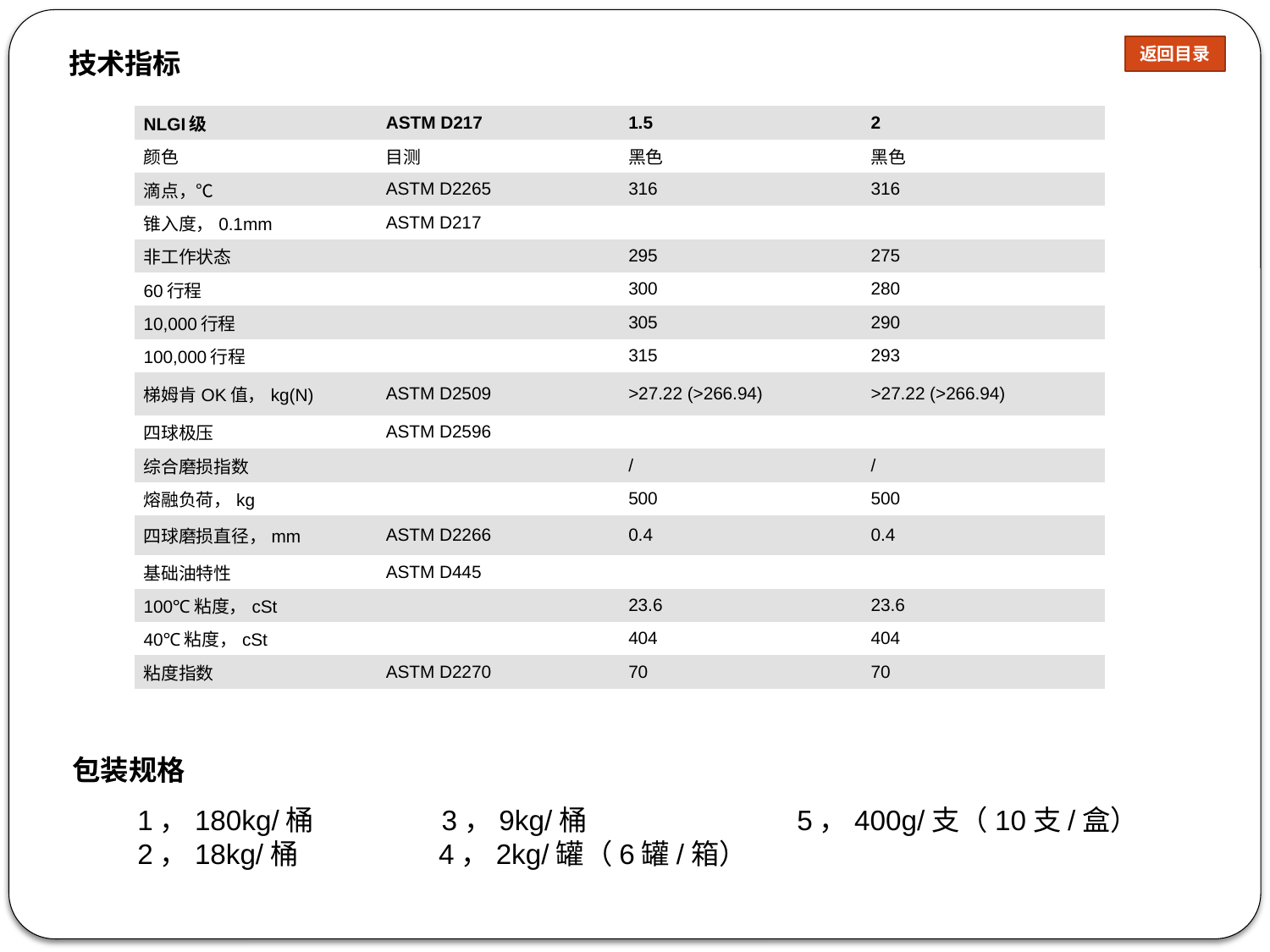

返回目录
技术指标
| NLGI级 | ASTM D217 | 1.5 | 2 |
| --- | --- | --- | --- |
| 颜色 | 目测 | 黑色 | 黑色 |
| 滴点，℃ | ASTM D2265 | 316 | 316 |
| 锥入度，0.1mm | ASTM D217 |  |  |
| 非工作状态 |  | 295 | 275 |
| 60行程 |  | 300 | 280 |
| 10,000行程 |  | 305 | 290 |
| 100,000行程 |  | 315 | 293 |
| 梯姆肯OK值，kg(N) | ASTM D2509 | >27.22 (>266.94) | >27.22 (>266.94) |
| 四球极压 | ASTM D2596 |  |  |
| 综合磨损指数 |  | / | / |
| 熔融负荷，kg |  | 500 | 500 |
| 四球磨损直径，mm | ASTM D2266 | 0.4 | 0.4 |
| 基础油特性 | ASTM D445 |  |  |
| 100℃粘度，cSt |  | 23.6 | 23.6 |
| 40℃粘度，cSt |  | 404 | 404 |
| 粘度指数 | ASTM D2270 | 70 | 70 |
包装规格
1，180kg/桶                   3，9kg/桶                                5，400g/支（10支/盒）
2，18kg/桶                     4，2kg/罐（6罐/箱）